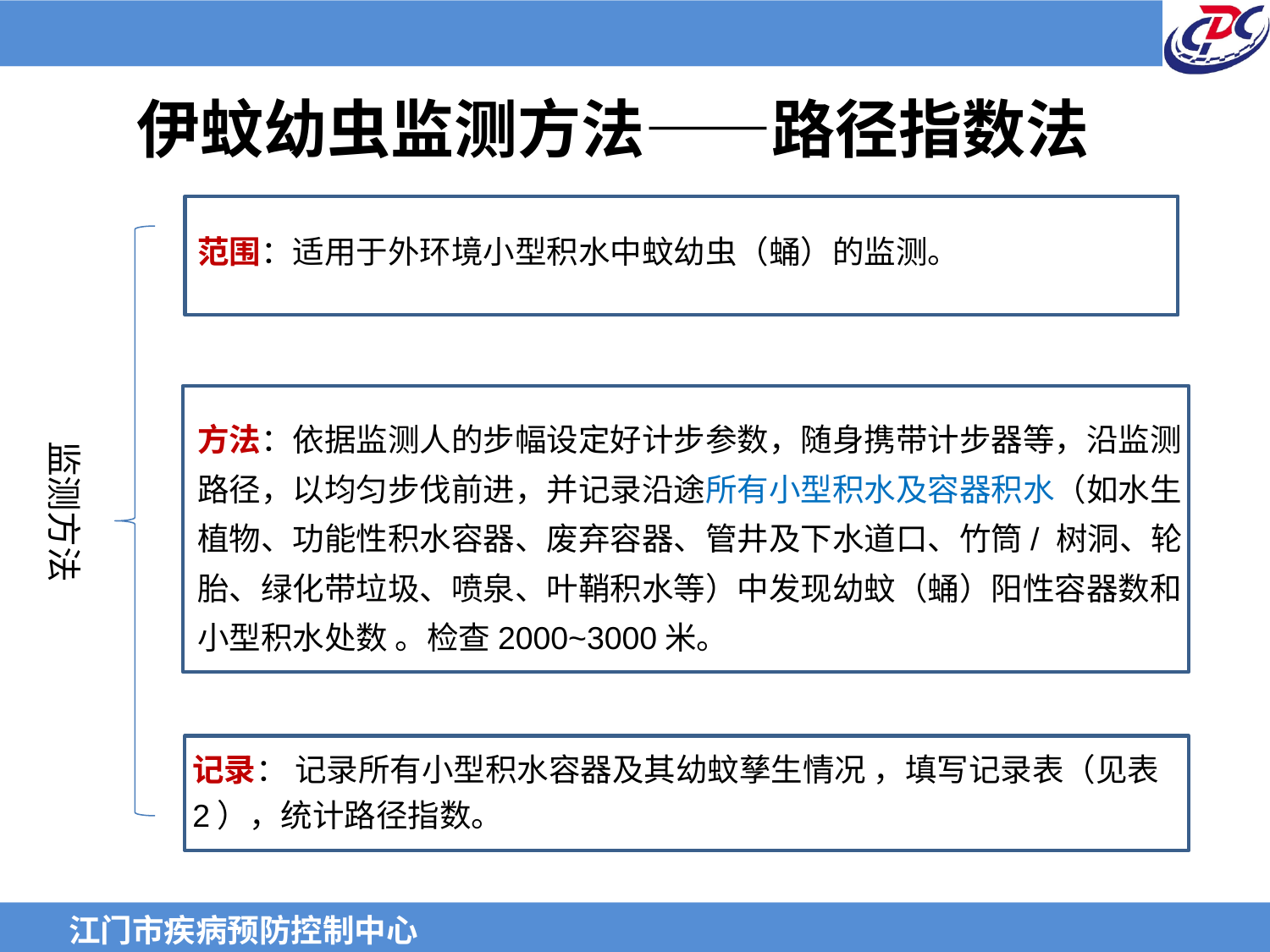

# 伊蚊幼虫监测方法——路径指数法

范围：适用于外环境小型积水中蚊幼虫（蛹）的监测。

监测方法

方法：依据监测人的步幅设定好计步参数，随身携带计步器等，沿监测路径，以均匀步伐前进，并记录沿途所有小型积水及容器积水（如水生植物、功能性积水容器、废弃容器、管井及下水道口、竹筒/ 树洞、轮胎、绿化带垃圾、喷泉、叶鞘积水等）中发现幼蚊（蛹）阳性容器数和小型积水处数 。检查2000~3000米。

记录： 记录所有小型积水容器及其幼蚊孳生情况 ，填写记录表（见表2），统计路径指数。